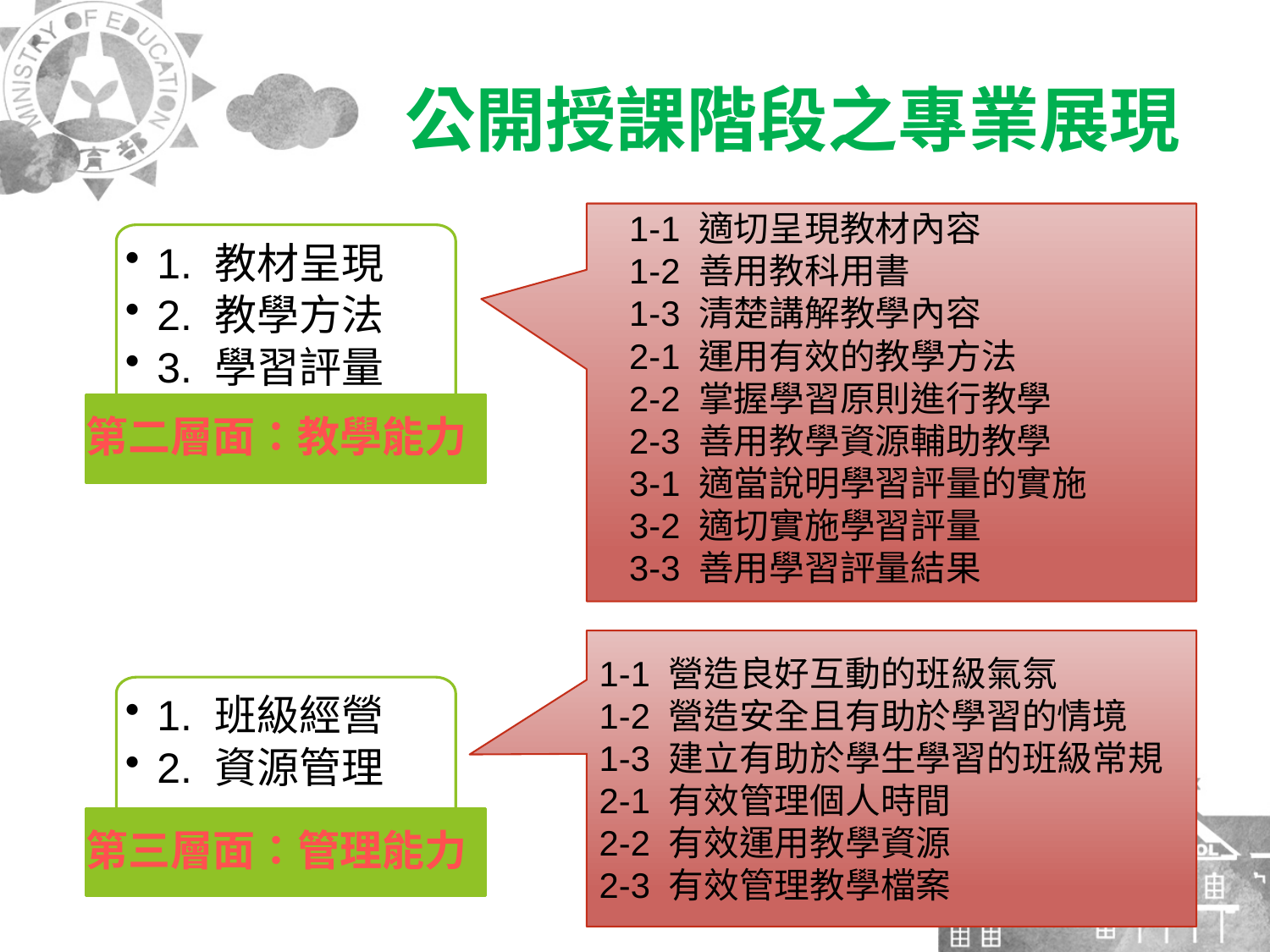

公開授課階段之專業展現
1-1 適切呈現教材內容
1-2 善用教科用書
1-3 清楚講解教學內容
2-1 運用有效的教學方法
2-2 掌握學習原則進行教學
2-3 善用教學資源輔助教學
3-1 適當說明學習評量的實施
3-2 適切實施學習評量
3-3 善用學習評量結果

1. 教材呈現
2. 教學方法
3. 學習評量
第二層面：教學能力
1-1 營造良好互動的班級氣氛
1-2 營造安全且有助於學習的情境
1-3 建立有助於學生學習的班級常規
2-1 有效管理個人時間
2-2 有效運用教學資源
2-3 有效管理教學檔案
1. 班級經營
2. 資源管理
第三層面：管理能力